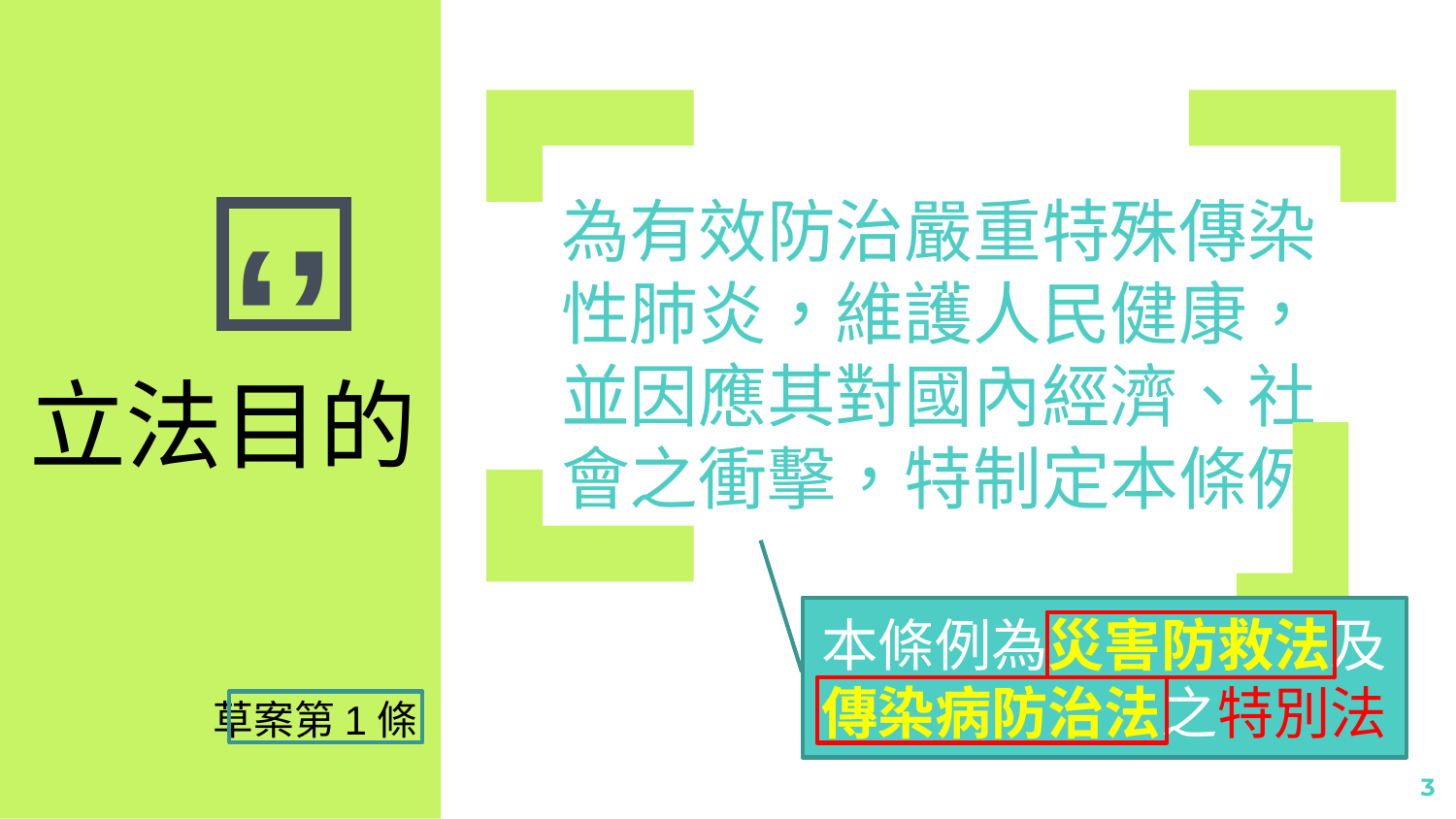

為有效防治嚴重特殊傳染性肺炎，維護人民健康，並因應其對國內經濟、社會之衝擊，特制定本條例
立法目的

草案第1條
本條例為災害防救法及傳染病防治法之特別法

3